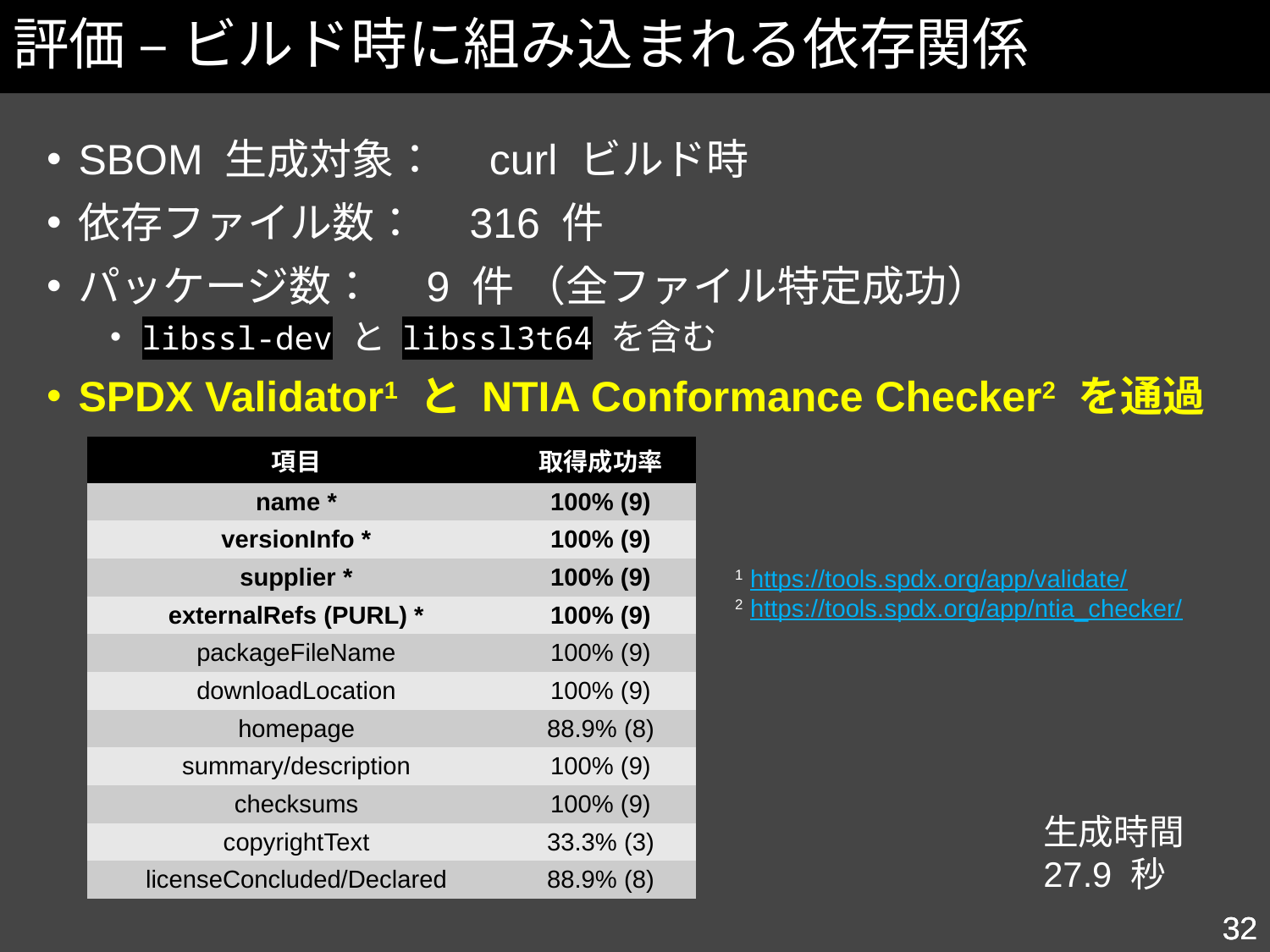

# 評価 – ビルド時に組み込まれる依存関係
SBOM 生成対象：　curl ビルド時
依存ファイル数：　316 件
パッケージ数：　9 件 （全ファイル特定成功）
libssl-dev と libssl3t64 を含む
SPDX Validator1 と NTIA Conformance Checker2 を通過
| 項目 | 取得成功率 |
| --- | --- |
| name \* | 100% (9) |
| versionInfo \* | 100% (9) |
| supplier \* | 100% (9) |
| externalRefs (PURL) \* | 100% (9) |
| packageFileName | 100% (9) |
| downloadLocation | 100% (9) |
| homepage | 88.9% (8) |
| summary/description | 100% (9) |
| checksums | 100% (9) |
| copyrightText | 33.3% (3) |
| licenseConcluded/Declared | 88.9% (8) |
1 https://tools.spdx.org/app/validate/
2 https://tools.spdx.org/app/ntia_checker/
生成時間
27.9 秒